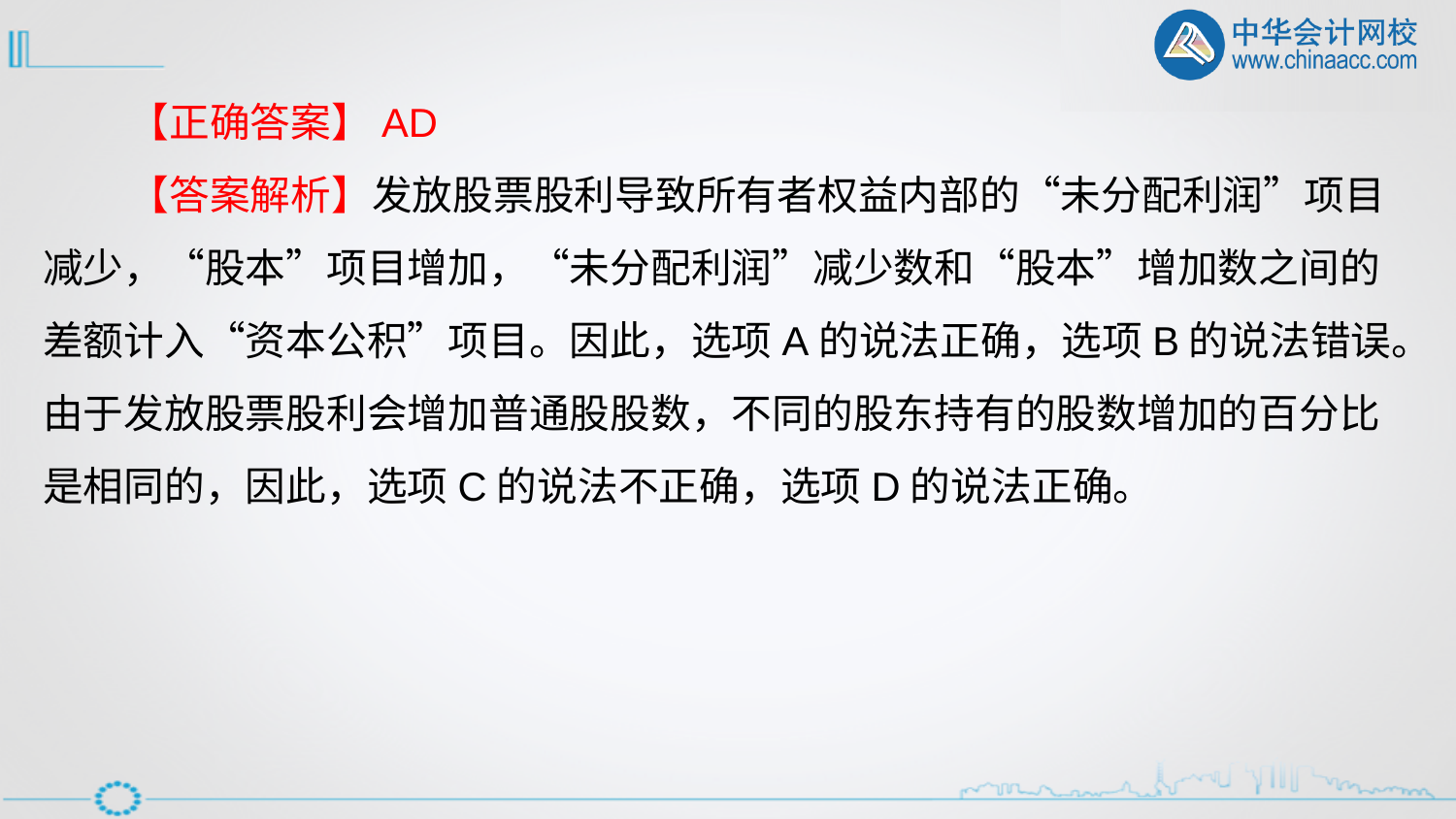

【正确答案】AD
【答案解析】发放股票股利导致所有者权益内部的“未分配利润”项目减少，“股本”项目增加，“未分配利润”减少数和“股本”增加数之间的差额计入“资本公积”项目。因此，选项A的说法正确，选项B的说法错误。由于发放股票股利会增加普通股股数，不同的股东持有的股数增加的百分比是相同的，因此，选项C的说法不正确，选项D的说法正确。